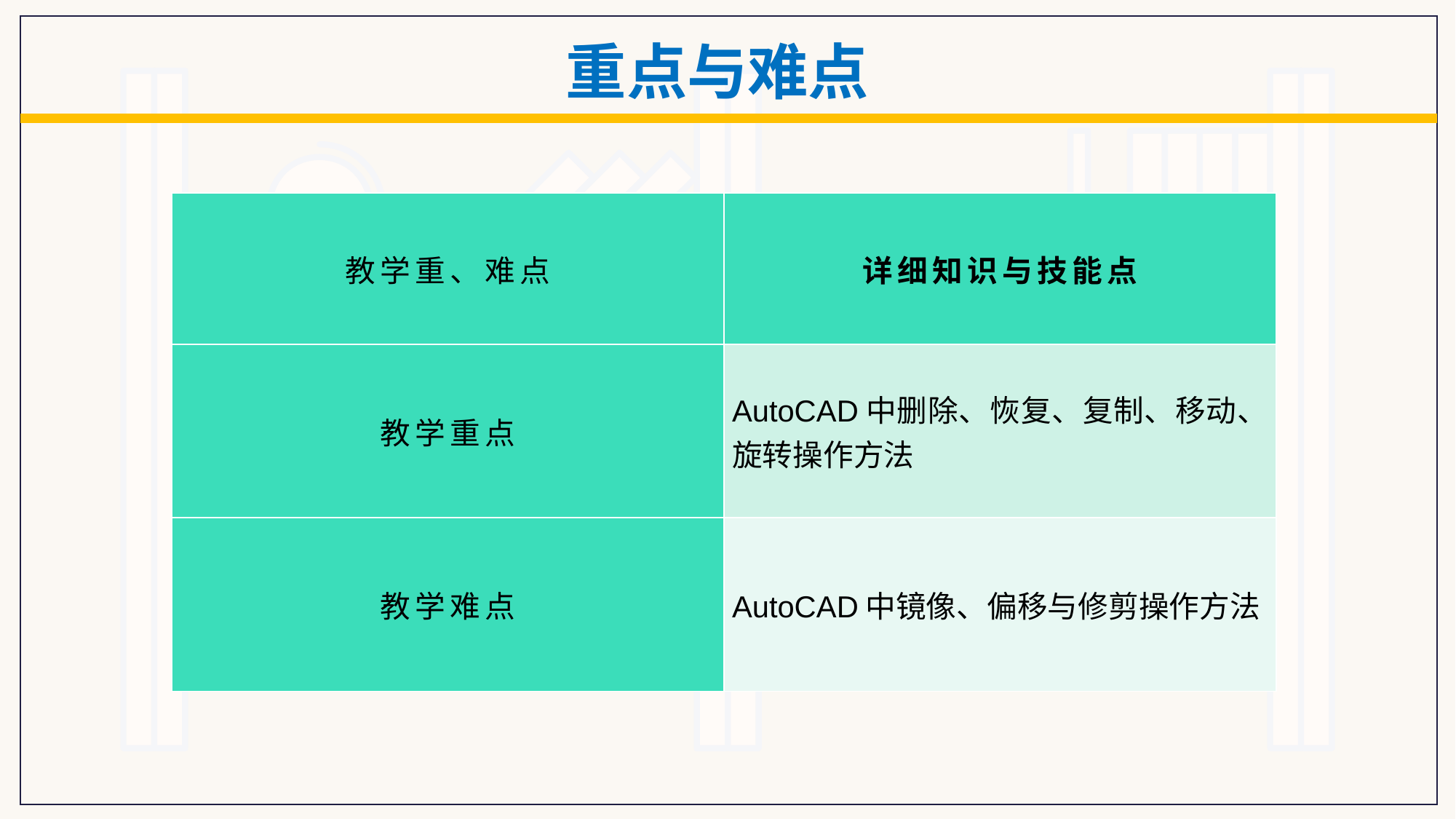

重点与难点

| 教学重、难点 | 详细知识与技能点 |
| --- | --- |
| 教学重点 | AutoCAD中删除、恢复、复制、移动、旋转操作方法 |
| 教学难点 | AutoCAD中镜像、偏移与修剪操作方法 |